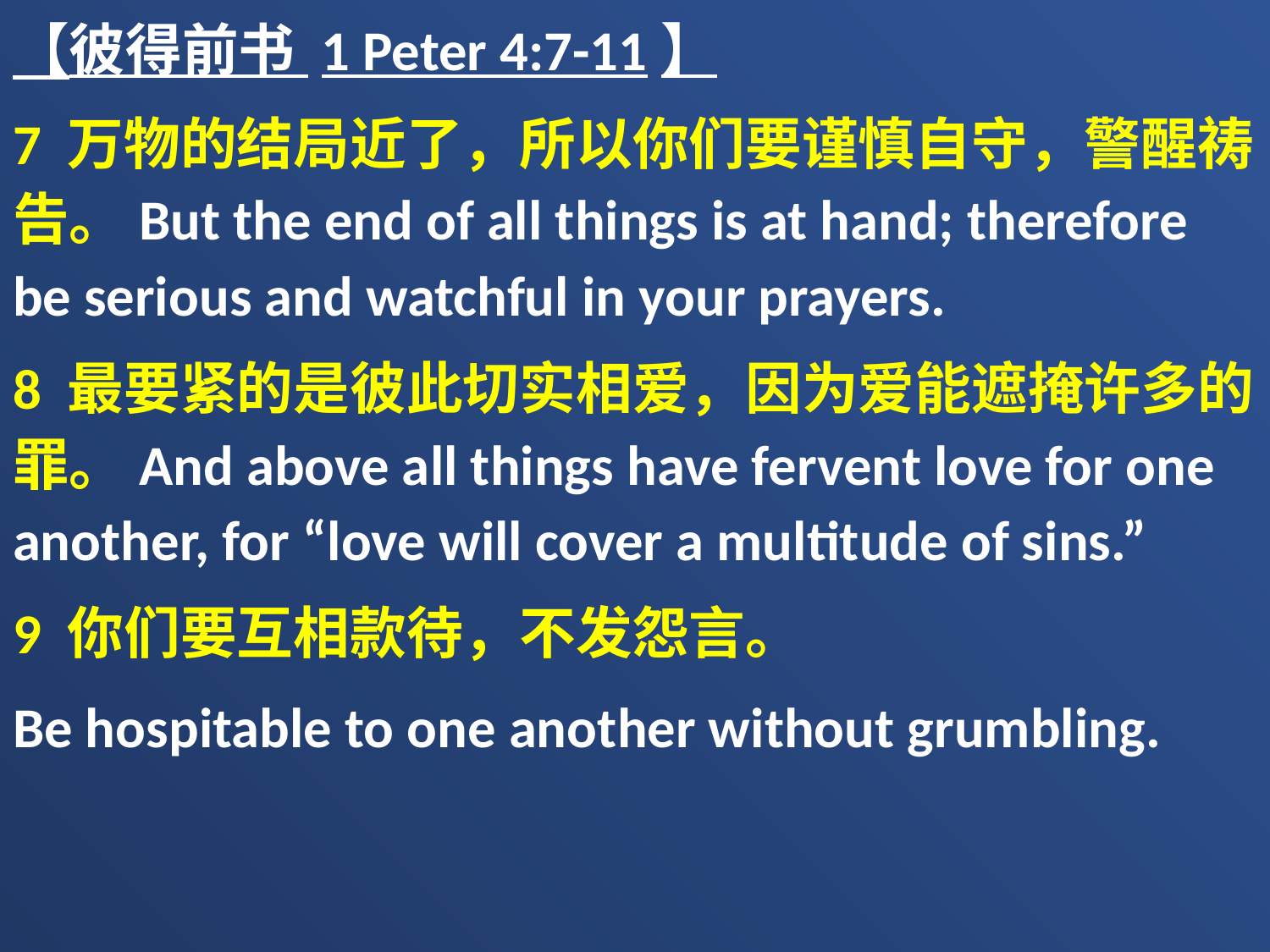

【彼得前书 1 Peter 4:7-11】
7 万物的结局近了，所以你们要谨慎自守，警醒祷告。But the end of all things is at hand; therefore be serious and watchful in your prayers.
8 最要紧的是彼此切实相爱，因为爱能遮掩许多的罪。And above all things have fervent love for one another, for “love will cover a multitude of sins.”
9 你们要互相款待，不发怨言。
Be hospitable to one another without grumbling.